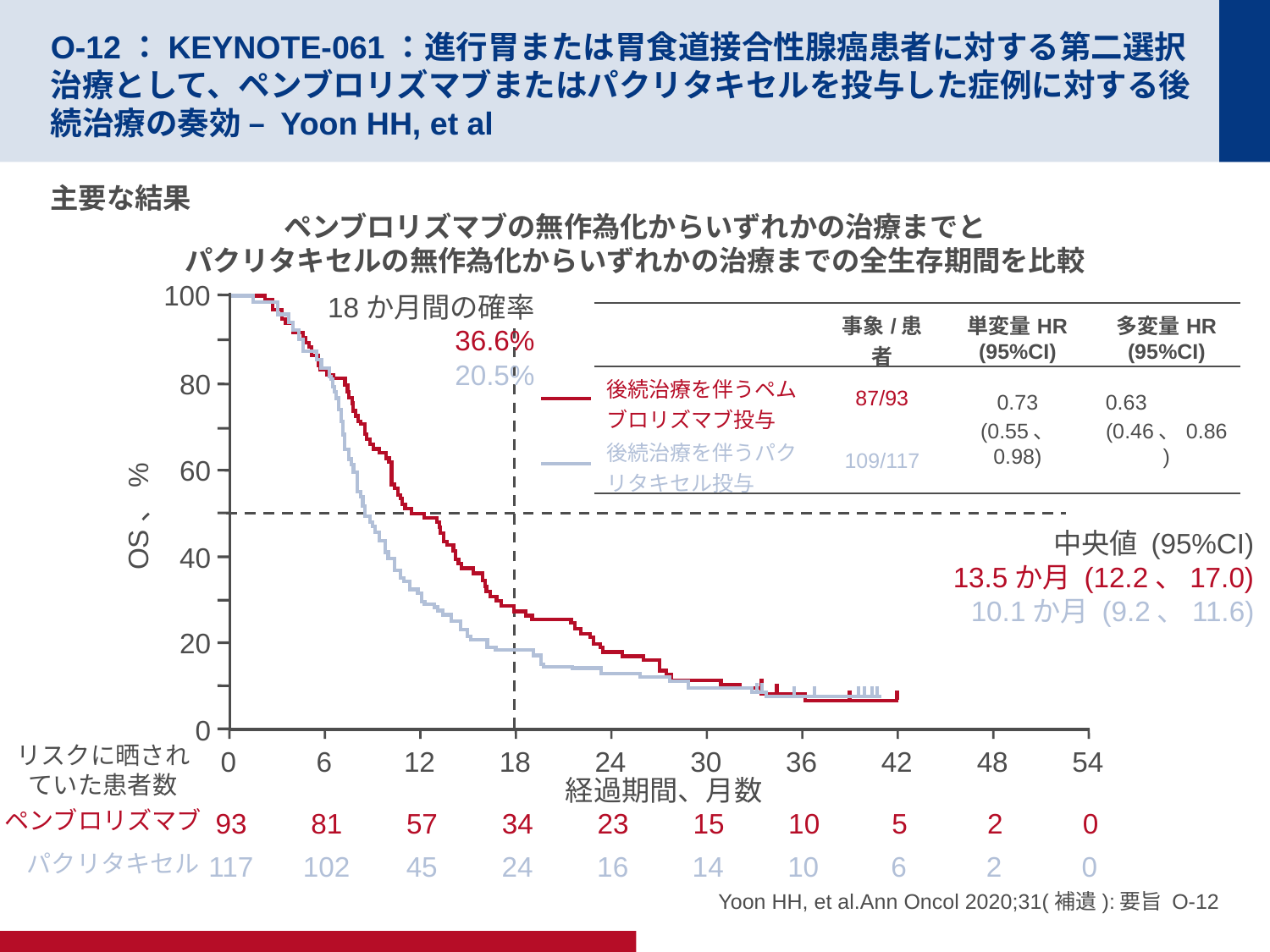

# O-12：KEYNOTE-061：進行胃または胃食道接合性腺癌患者に対する第二選択治療として、ペンブロリズマブまたはパクリタキセルを投与した症例に対する後続治療の奏効 – Yoon HH, et al
主要な結果

ペンブロリズマブの無作為化からいずれかの治療までと
パクリタキセルの無作為化からいずれかの治療までの全生存期間を比較
100

80

60

OS、%
40

20

0

18か月間の確率
36.6%
20.5%

|  | 事象/患者 | 単変量HR (95%CI) | 多変量HR (95%CI) |
| --- | --- | --- | --- |
| 後続治療を伴うペムブロリズマブ投与 | 87/93 | 0.73 (0.55、 0.98) | 0.63 (0.46、0.86) |
| 後続治療を伴うパクリタキセル投与 | 109/117 |  |  |
中央値 (95%CI)
13.5か月 (12.2、17.0)
10.1か月 (9.2、11.6)

0
6
12
18
24
30
36
42
48
54
リスクに晒されていた患者数
経過期間、月数
ペンブロリズマブ
93
81
57
34
23
15
10
5
2
0
パクリタキセル
117
102
45
24
16
14
10
6
2
0
Yoon HH, et al.Ann Oncol 2020;31(補遺):要旨 O-12